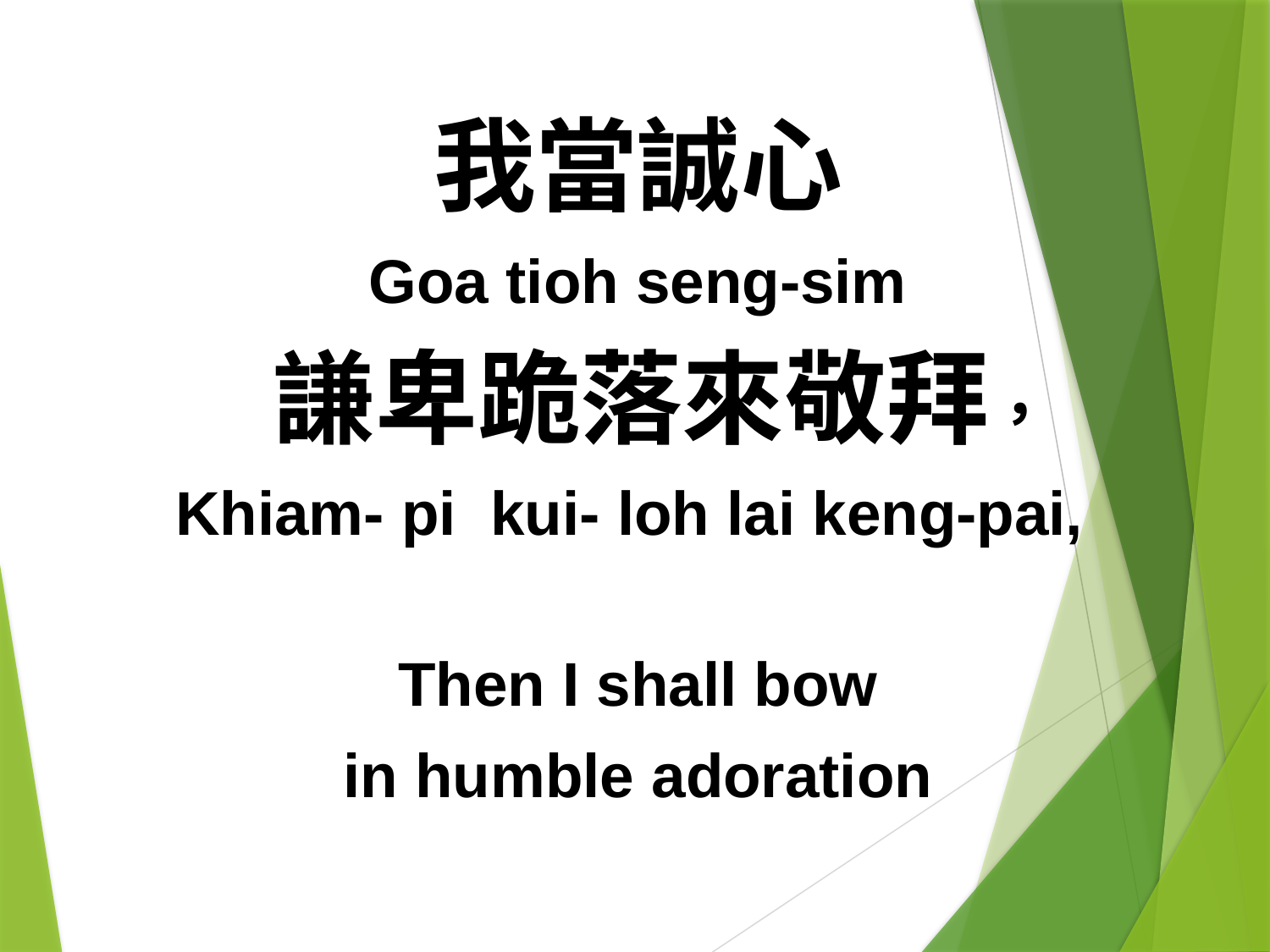

我當誠心
Goa tioh seng-sim
 謙卑跪落來敬拜，
Khiam- pi  kui- loh lai keng-pai,

Then I shall bow
in humble adoration